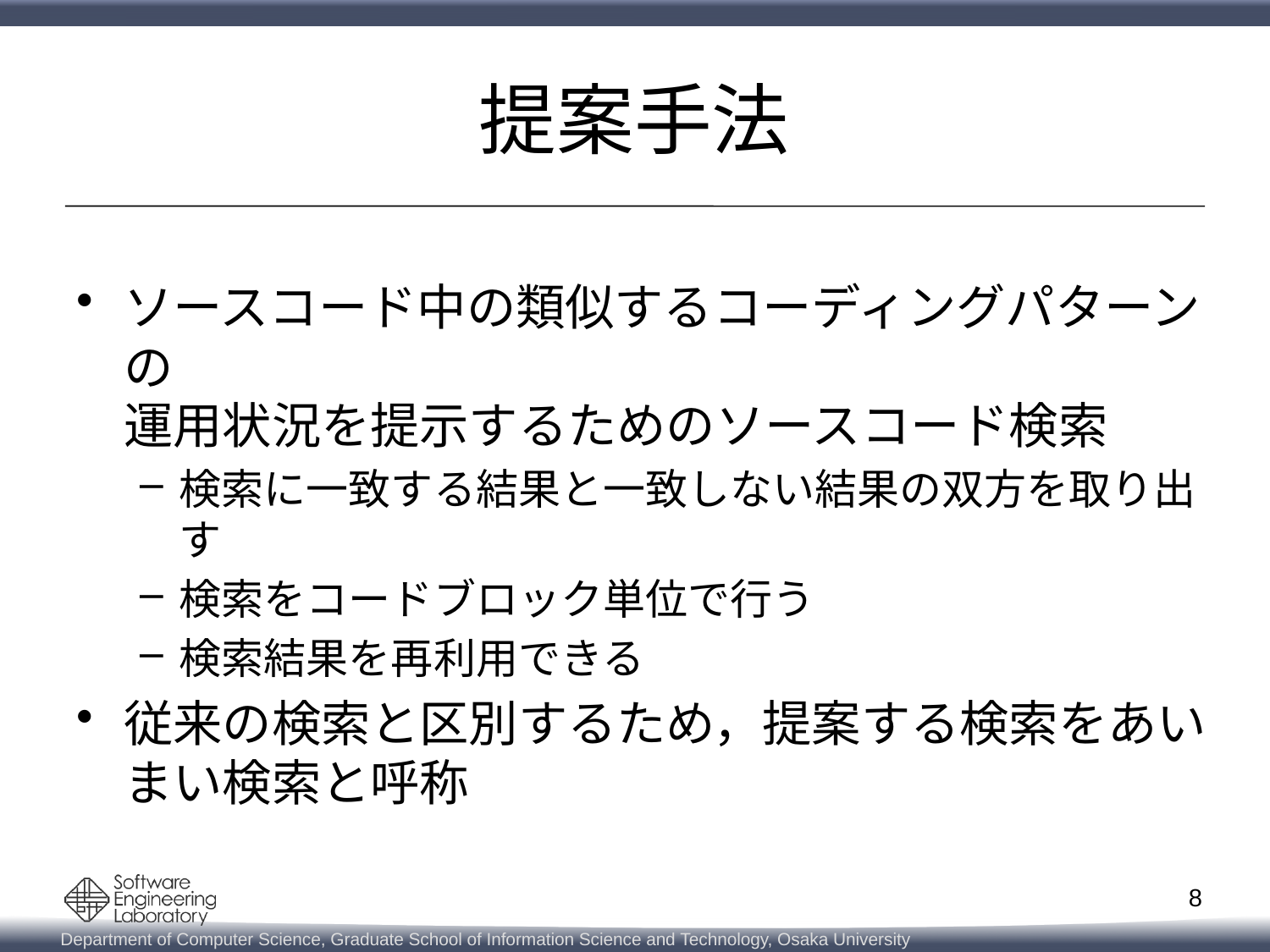

# 提案手法
ソースコード中の類似するコーディングパターンの
運用状況を提示するためのソースコード検索
検索に一致する結果と一致しない結果の双方を取り出す
検索をコードブロック単位で行う
検索結果を再利用できる
従来の検索と区別するため，提案する検索をあいまい検索と呼称

8